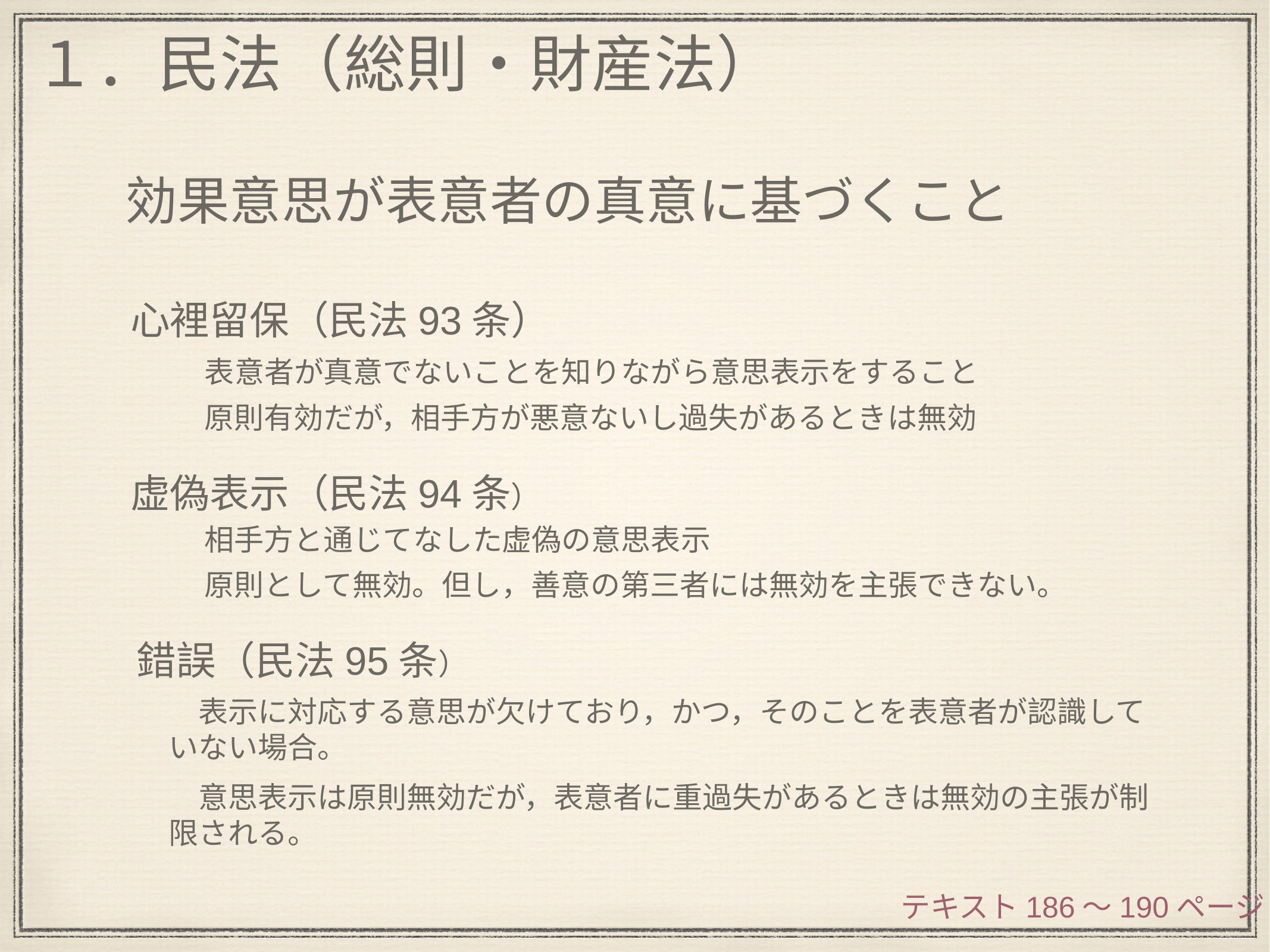

１．民法（総則・財産法）
効果意思が表意者の真意に基づくこと
　心裡留保（民法93条）
　表意者が真意でないことを知りながら意思表示をすること
　原則有効だが，相手方が悪意ないし過失があるときは無効
　虚偽表示（民法94条）
　相手方と通じてなした虚偽の意思表示
　原則として無効。但し，善意の第三者には無効を主張できない。
　錯誤（民法95条）
　表示に対応する意思が欠けており，かつ，そのことを表意者が認識して
いない場合。
　意思表示は原則無効だが，表意者に重過失があるときは無効の主張が制限される。
テキスト186〜190ページ